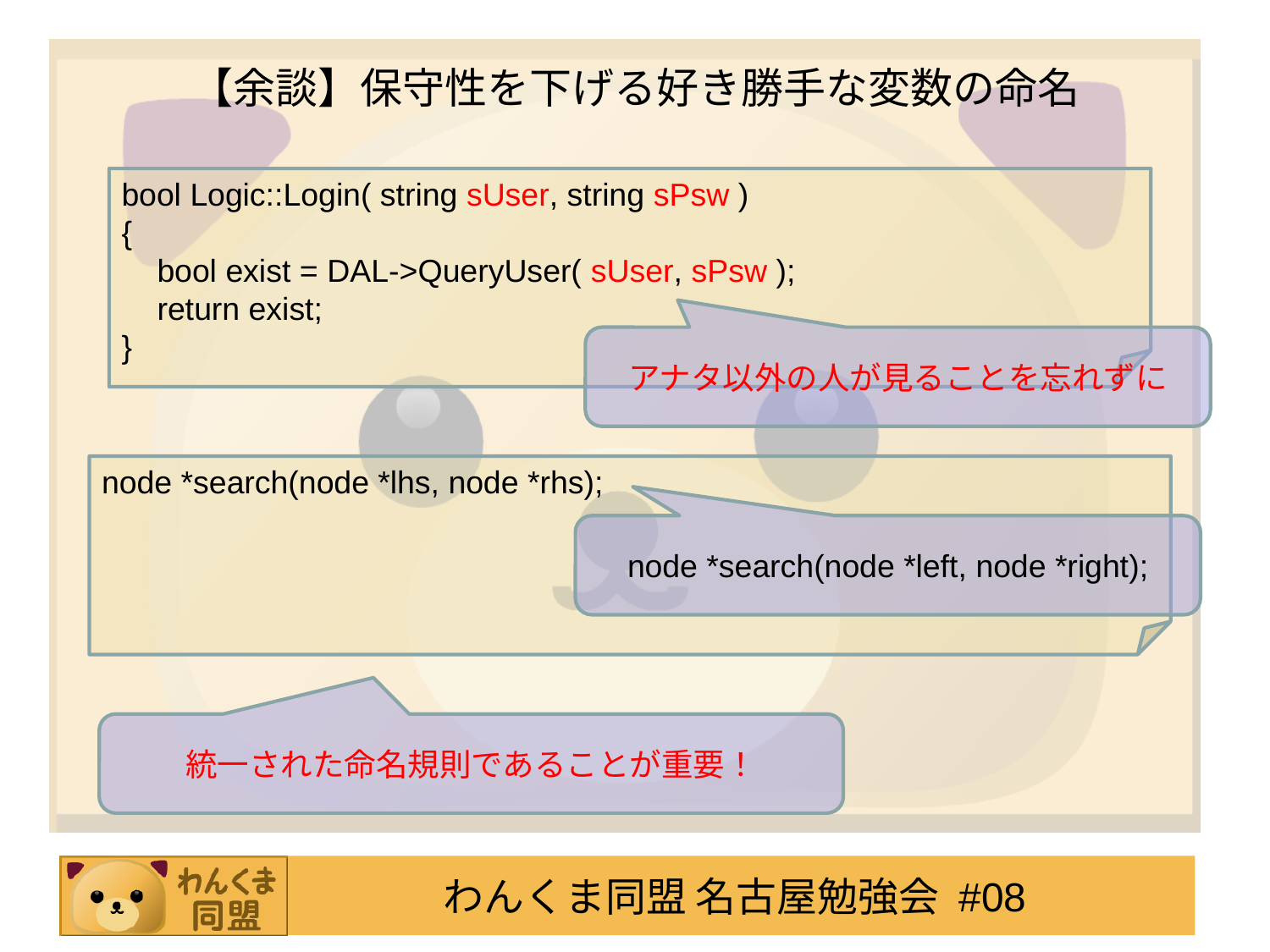

# 【余談】保守性を下げる好き勝手な変数の命名
bool Logic::Login( string sUser, string sPsw )
{
    bool exist = DAL->QueryUser( sUser, sPsw );
    return exist;
}
アナタ以外の人が見ることを忘れずに
node *search(node *lhs, node *rhs);

node *search(node *left, node *right);
統一された命名規則であることが重要！